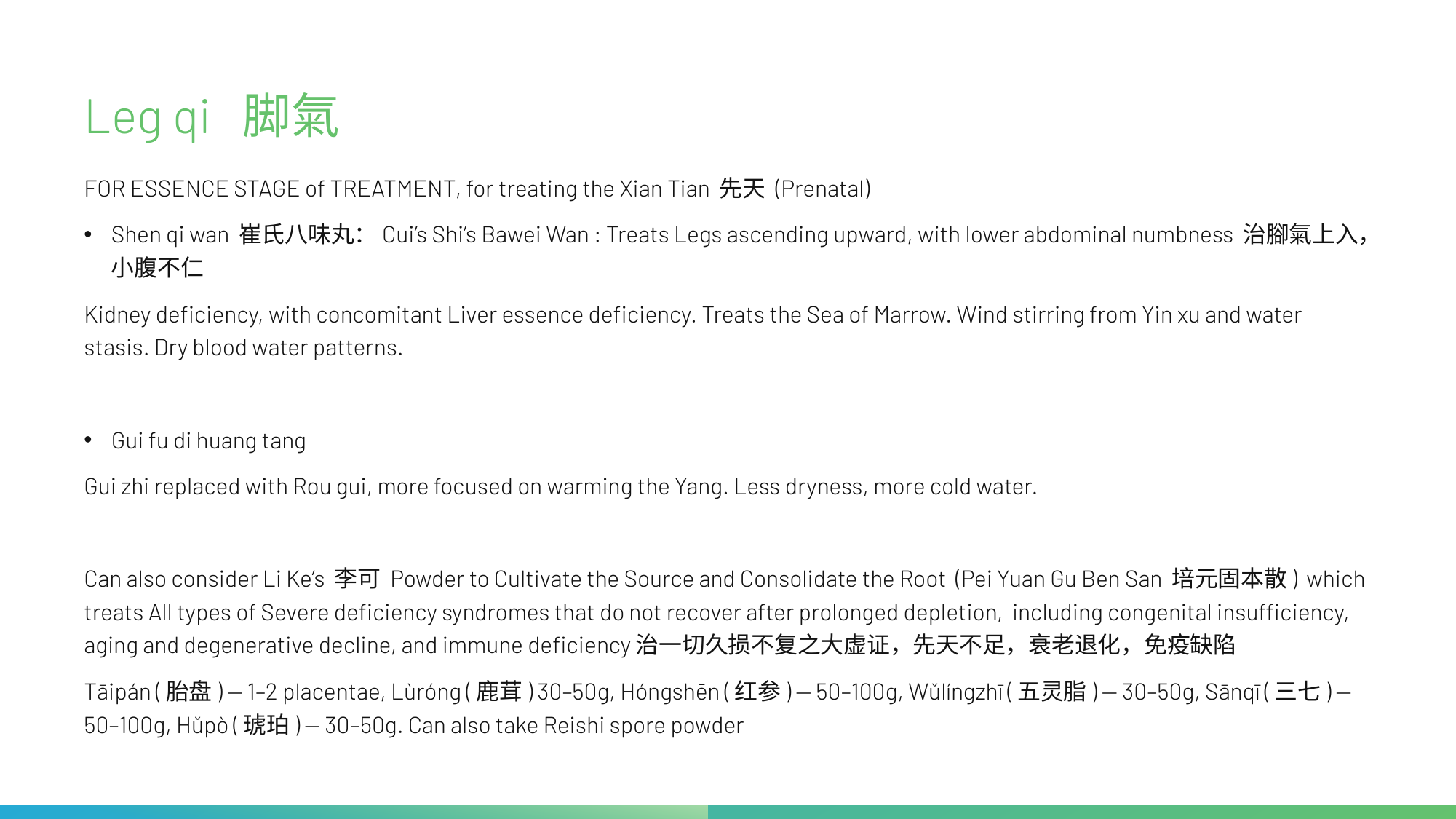

# Leg qi  脚氣
FOR ESSENCE STAGE of TREATMENT, for treating the Xian Tian 先天 (Prenatal)
Shen qi wan 崔氏八味丸：Cui’s Shi’s Bawei Wan : Treats Legs ascending upward, with lower abdominal numbness 治腳氣上入，小腹不仁
Kidney deficiency, with concomitant Liver essence deficiency. Treats the Sea of Marrow. Wind stirring from Yin xu and water stasis. Dry blood water patterns.

Gui fu di huang tang
Gui zhi replaced with Rou gui, more focused on warming the Yang. Less dryness, more cold water.

Can also consider Li Ke’s 李可 Powder to Cultivate the Source and Consolidate the Root  (Pei Yuan Gu Ben San 培元固本散)  which treats All types of Severe deficiency syndromes that do not recover after prolonged depletion,  including congenital insufficiency, aging and degenerative decline, and immune deficiency治一切久损不复之大虚证，先天不足，衰老退化，免疫缺陷
Tāipán (胎盘) — 1–2 placentae, Lùróng (鹿茸) 30–50g, Hóngshēn (红参) — 50–100g, Wǔlíngzhī (五灵脂) — 30–50g, Sānqī (三七) — 50–100g, Hǔpò (琥珀) — 30–50g. Can also take Reishi spore powder